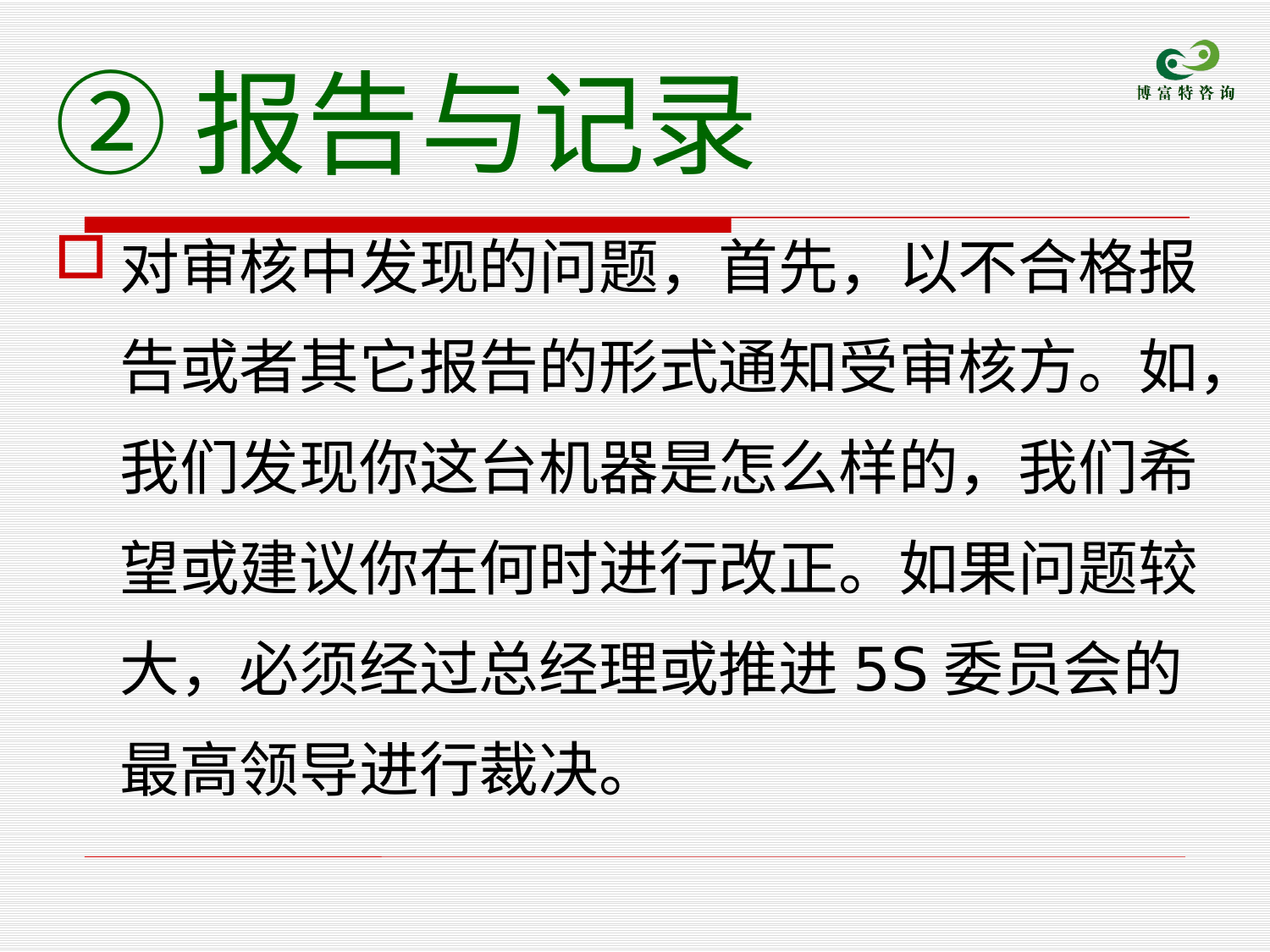

②报告与记录
对审核中发现的问题，首先，以不合格报告或者其它报告的形式通知受审核方。如，我们发现你这台机器是怎么样的，我们希望或建议你在何时进行改正。如果问题较大，必须经过总经理或推进5S委员会的最高领导进行裁决。
781